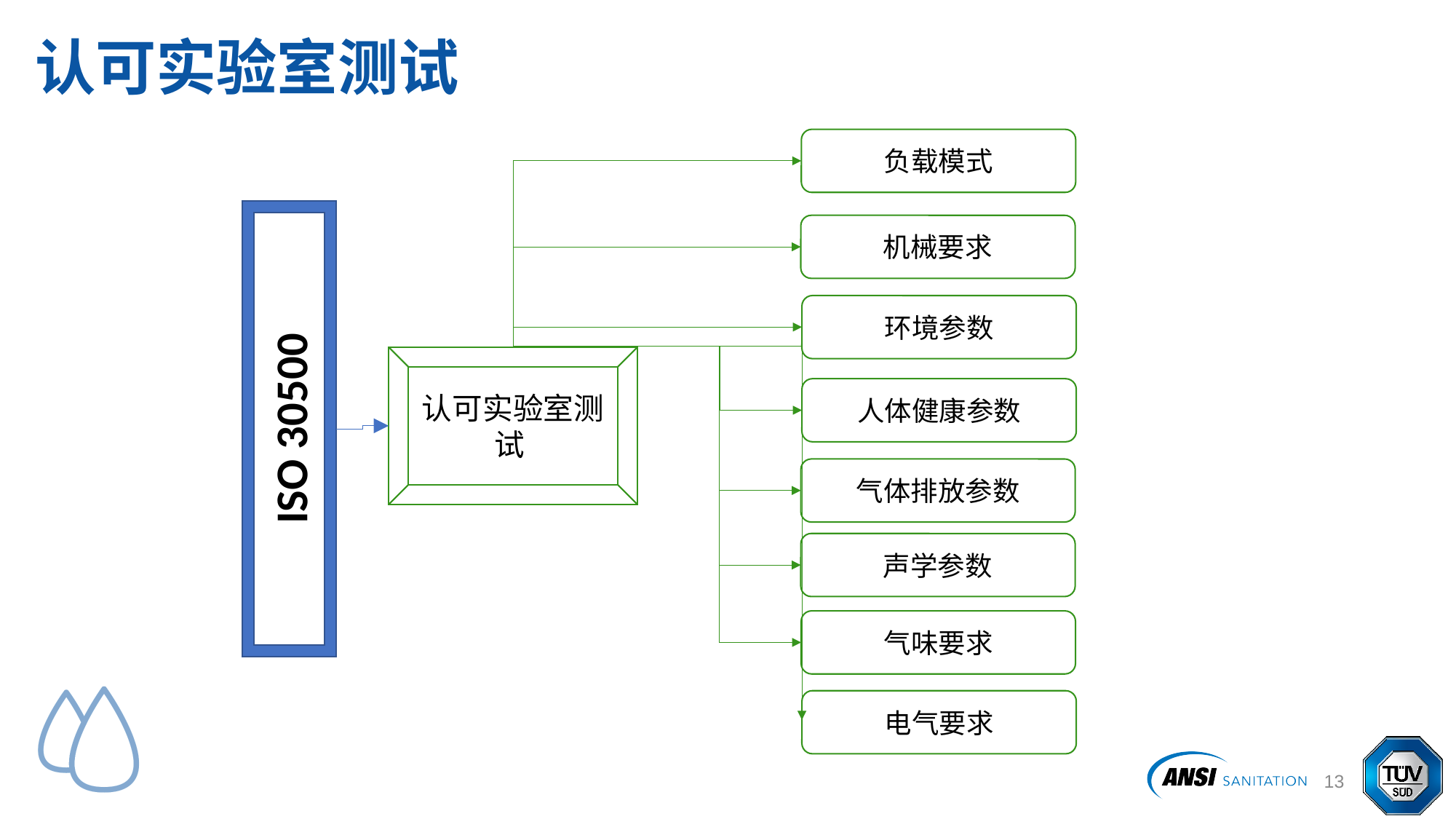

# 认可实验室测试
负载模式
ISO 30500
机械要求
环境参数
认可实验室测试
人体健康参数
气体排放参数
声学参数
气味要求
电气要求
13